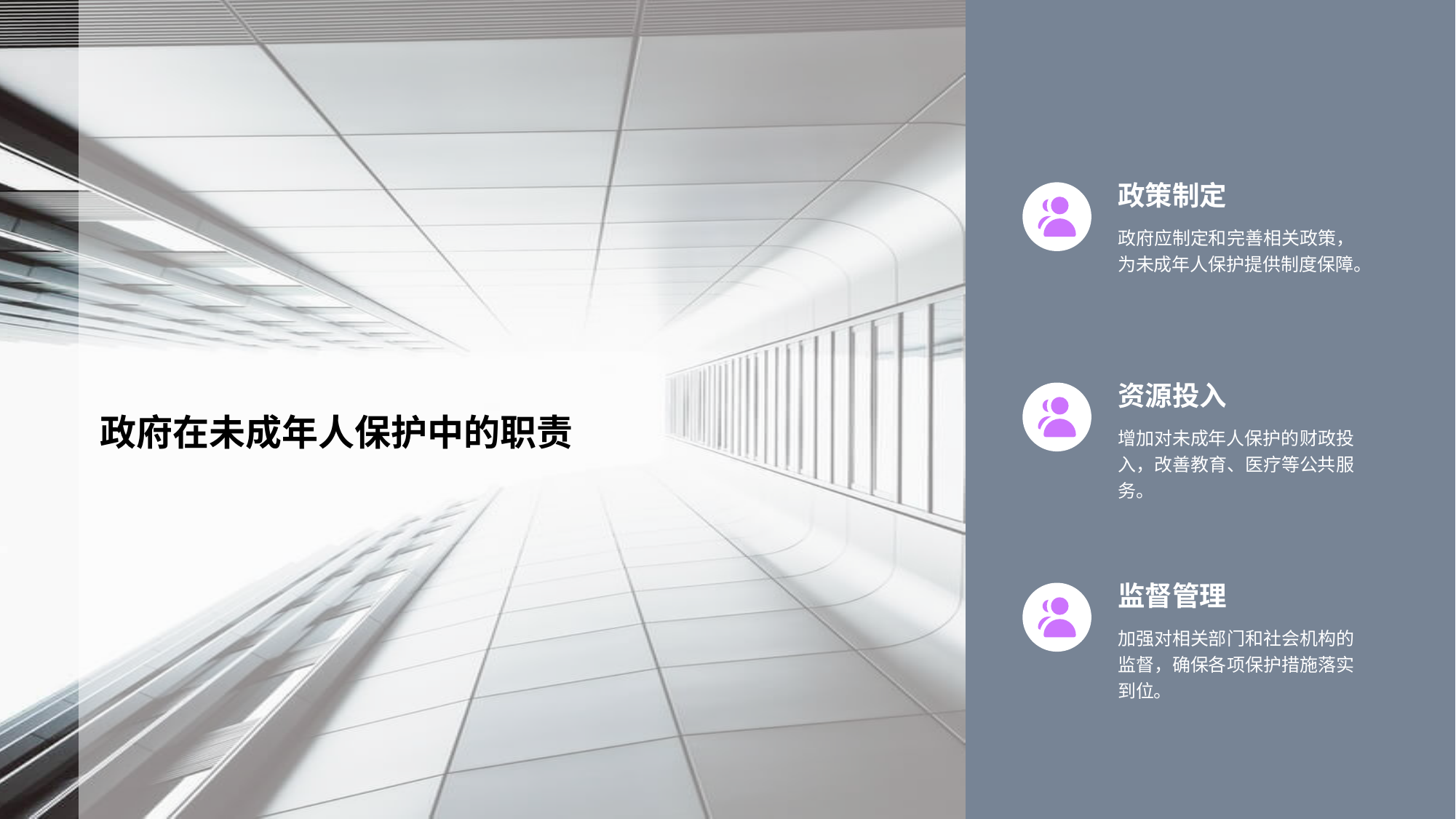

政策制定

政府应制定和完善相关政策，为未成年人保护提供制度保障。

政府在未成年人保护中的职责

资源投入

增加对未成年人保护的财政投入，改善教育、医疗等公共服务。

监督管理

加强对相关部门和社会机构的监督，确保各项保护措施落实到位。

# 政府职责